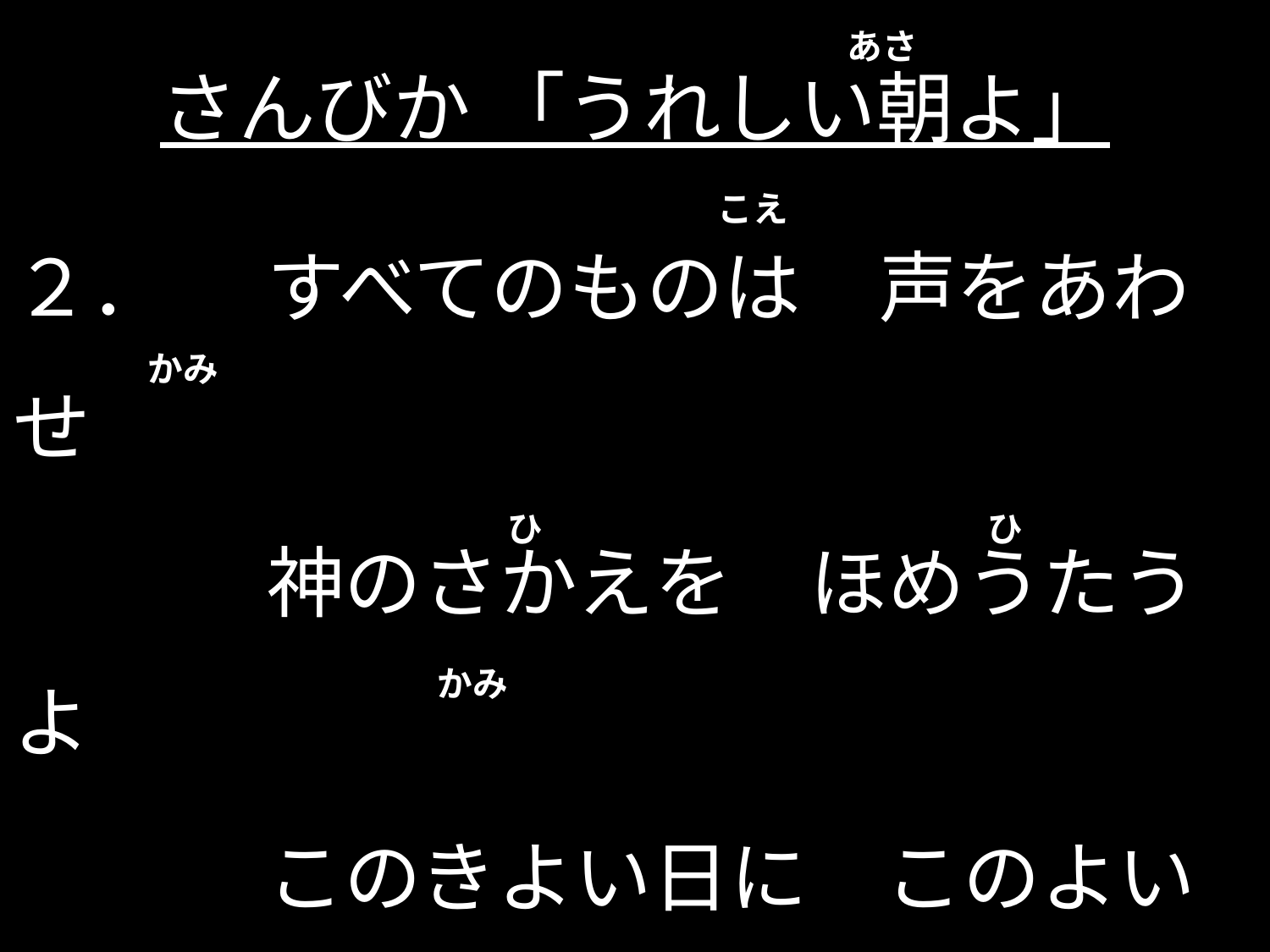

あさ
# さんびか 「うれしい朝よ」
こえ
２．	すべてのものは　声をあわせ
　　	神のさかえを　ほめうたうよ
　　	このきよい日に　このよい日に
　　	みんなで神さま　たたえましょう
						アーメン
かみ
ひ
ひ
かみ